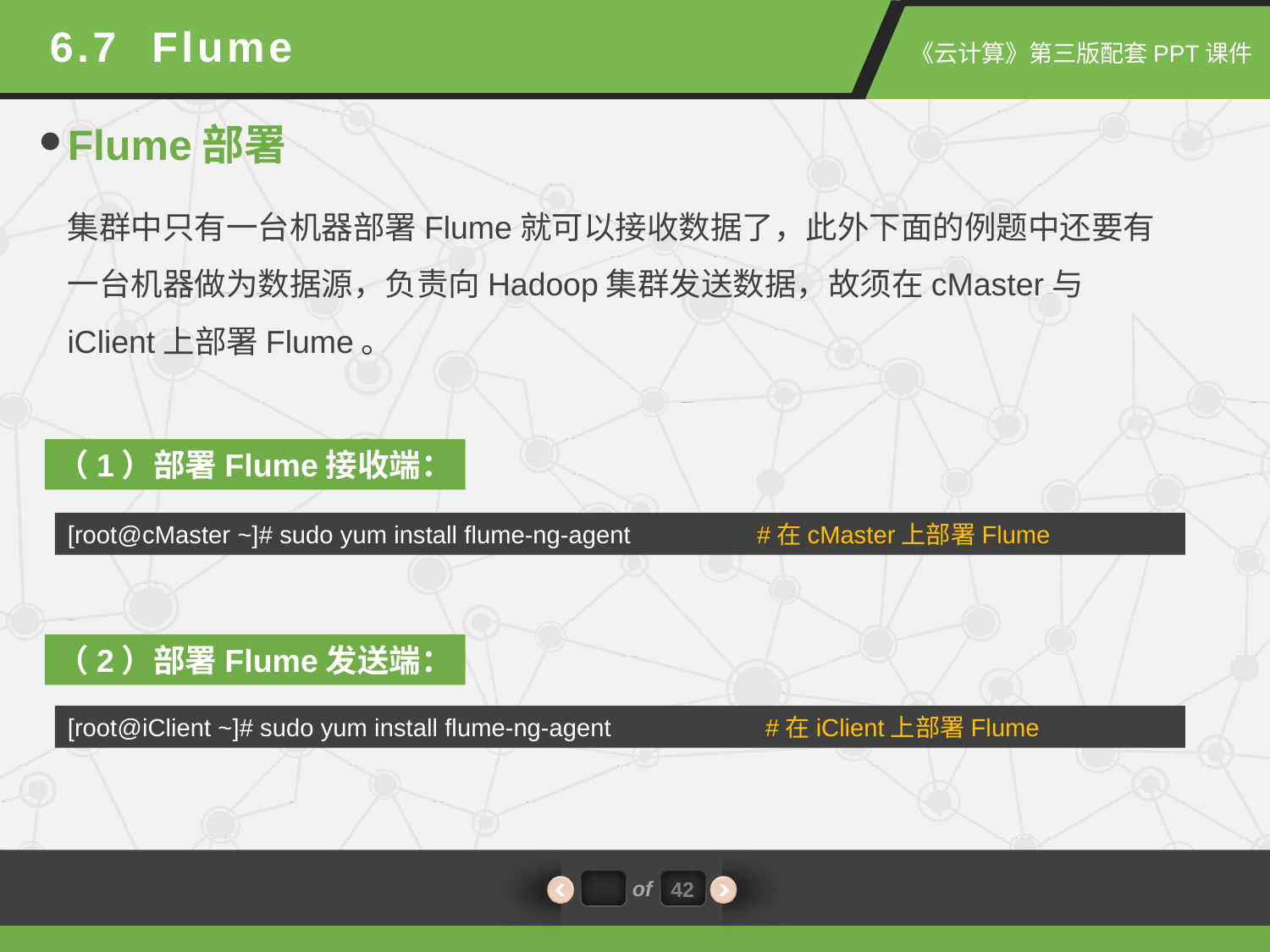

6.7  Flume
Flume部署

集群中只有一台机器部署Flume就可以接收数据了，此外下面的例题中还要有一台机器做为数据源，负责向Hadoop集群发送数据，故须在cMaster与iClient上部署Flume。
（1）部署Flume接收端：
[root@cMaster ~]# sudo yum install flume-ng-agent                  #在cMaster上部署Flume
（2）部署Flume发送端：
[root@iClient ~]# sudo yum install flume-ng-agent                      #在iClient上部署Flume
12